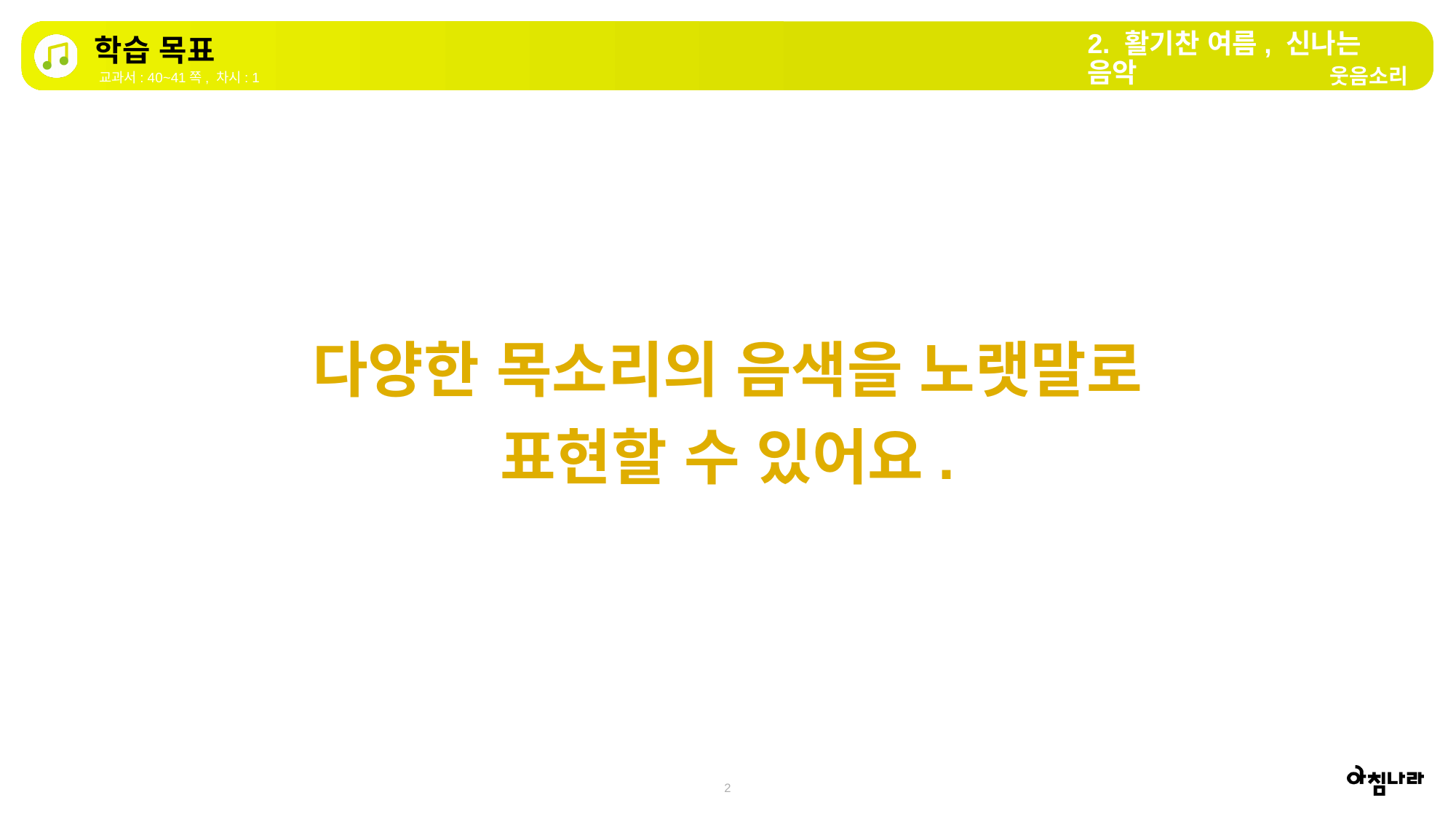

2. 활기찬 여름, 신나는 음악
학습 목표
웃음소리
교과서: 40~41쪽, 차시: 1
다양한 목소리의 음색을 노랫말로 표현할 수 있어요.
2